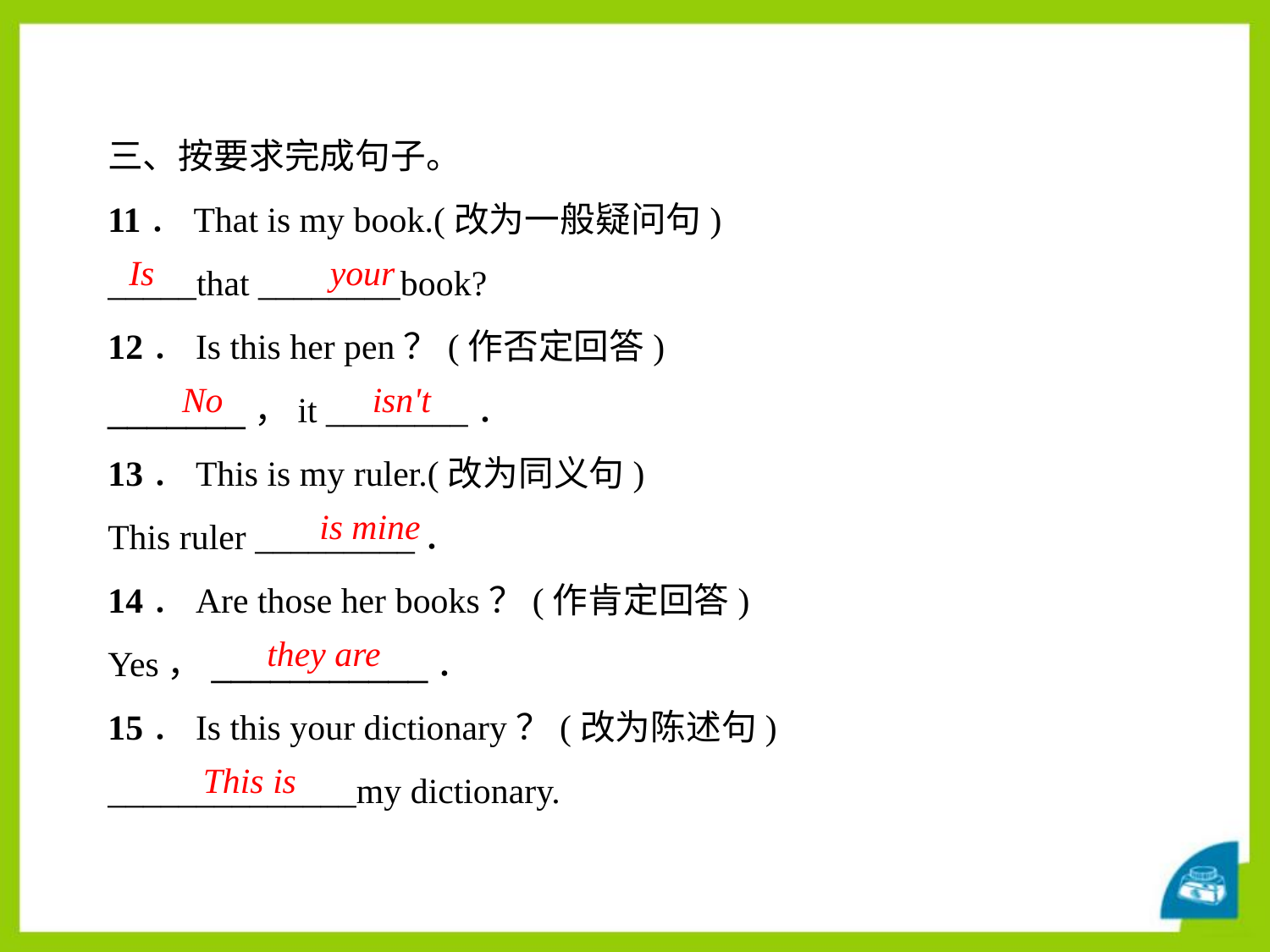

三、按要求完成句子。
11．That is my book.(改为一般疑问句)
_____that ________book?
12．Is this her pen？(作否定回答)
_______，it ________．
13．This is my ruler.(改为同义句)
This ruler _________．
14．Are those her books？(作肯定回答)
Yes，___________．
15．Is this your dictionary？(改为陈述句)
______________my dictionary.
Is
your
No
isn't
is mine
they are
This is